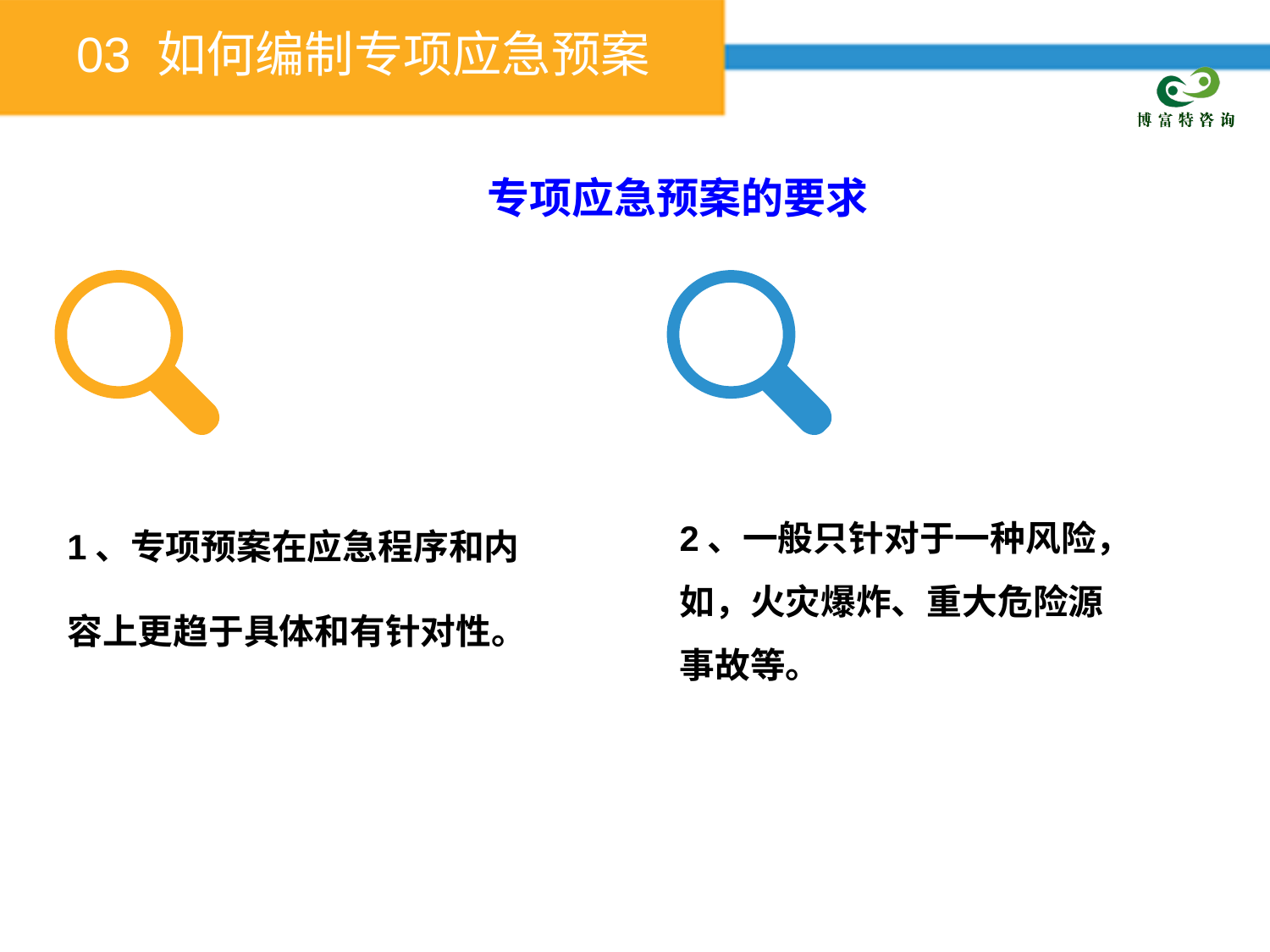

03 如何编制专项应急预案
专项应急预案的要求

1、专项预案在应急程序和内容上更趋于具体和有针对性。
2、一般只针对于一种风险，如，火灾爆炸、重大危险源事故等。